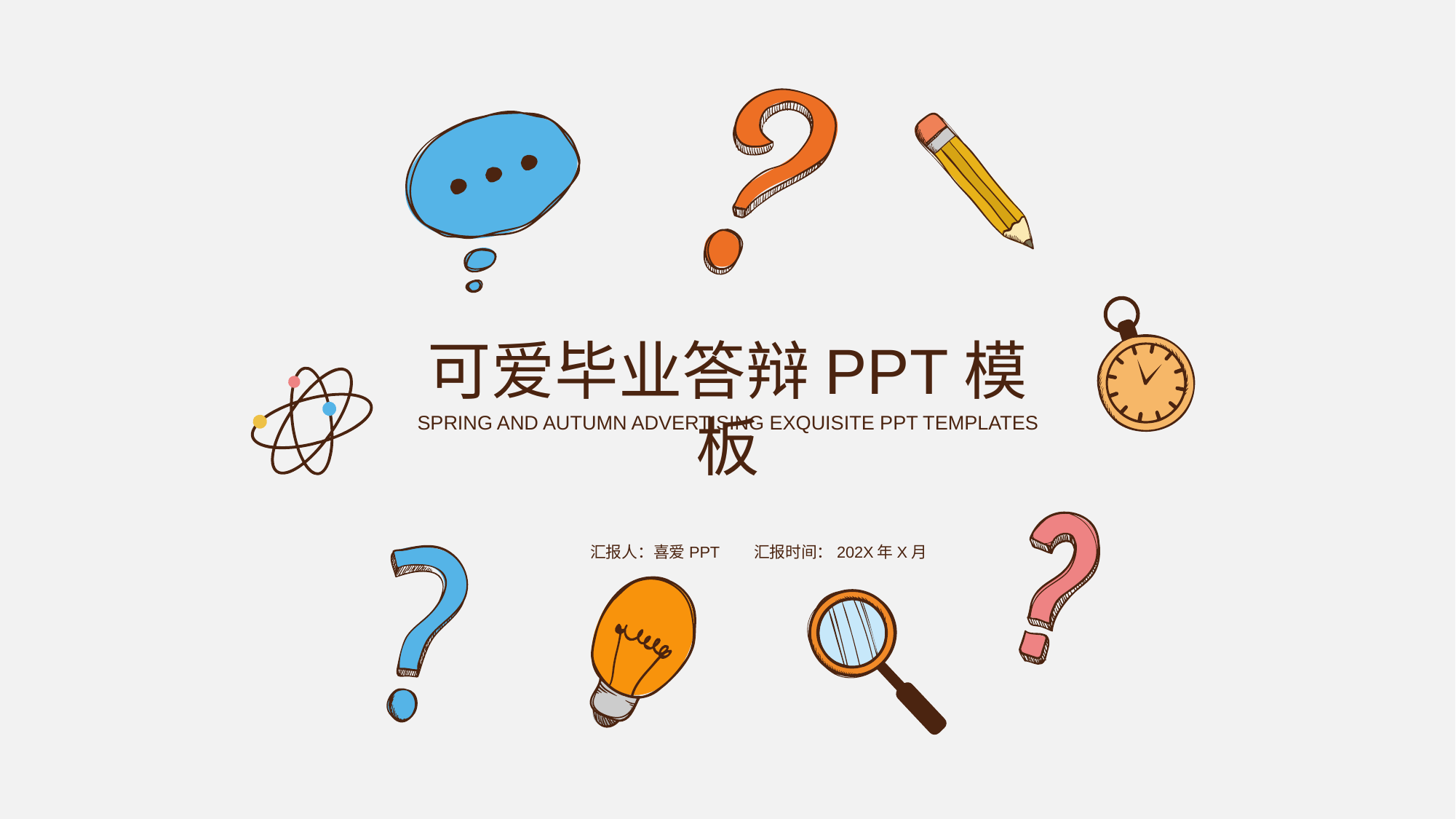

可爱毕业答辩PPT模板

SPRING AND AUTUMN ADVERTISING EXQUISITE PPT TEMPLATES

汇报人：喜爱PPT       汇报时间：202X年X月